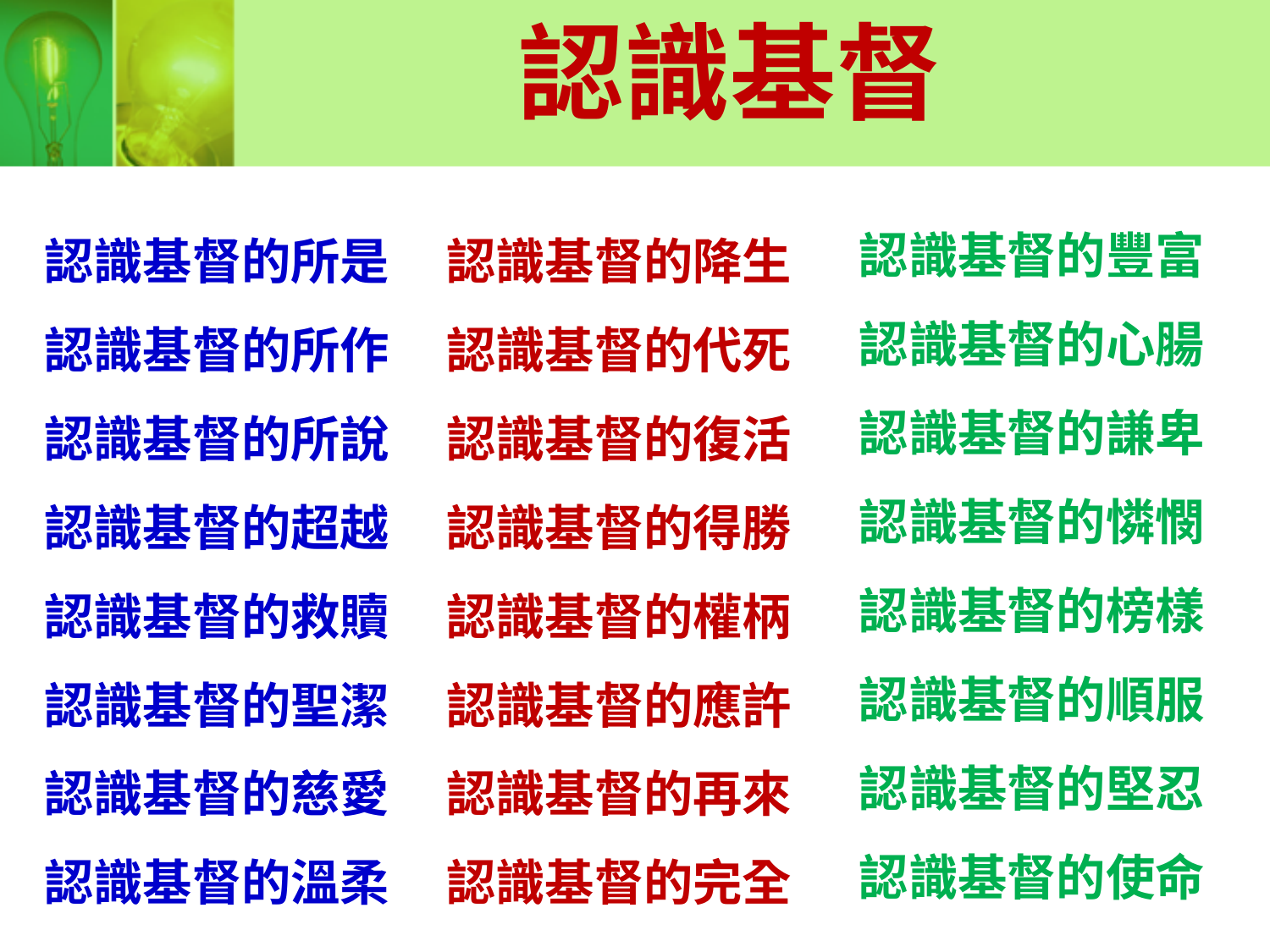

認識基督
認識基督的所是
認識基督的所作
認識基督的所說
認識基督的超越
認識基督的救贖
認識基督的聖潔
認識基督的慈愛
認識基督的溫柔
認識基督的降生
認識基督的代死
認識基督的復活
認識基督的得勝
認識基督的權柄
認識基督的應許
認識基督的再來
認識基督的完全
認識基督的豐富
認識基督的心腸
認識基督的謙卑
認識基督的憐憫
認識基督的榜樣
認識基督的順服
認識基督的堅忍
認識基督的使命